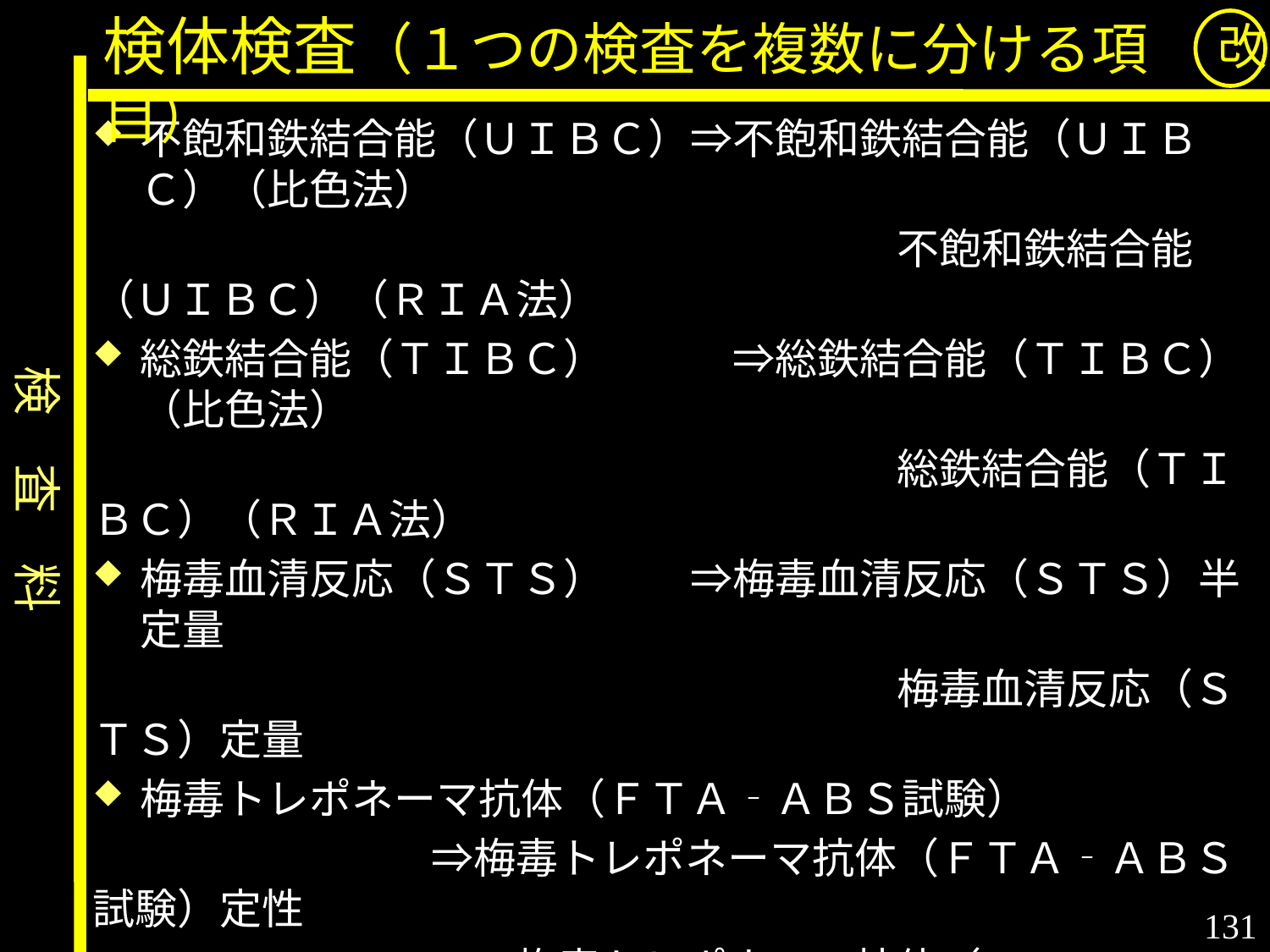

検体検査（１つの検査を複数に分ける項目）
改

不飽和鉄結合能（ＵＩＢＣ）⇒不飽和鉄結合能（ＵＩＢＣ）（比色法）
　　　　　　　　　　　　　　　　　　　不飽和鉄結合能（ＵＩＢＣ）（ＲＩＡ法）
総鉄結合能（ＴＩＢＣ）　　　⇒総鉄結合能（ＴＩＢＣ）（比色法）
　　　　　　　　　　　　　　　　　　　総鉄結合能（ＴＩＢＣ）（ＲＩＡ法）
梅毒血清反応（ＳＴＳ）　　⇒梅毒血清反応（ＳＴＳ）半定量
　　　　　　　　　　　　　　　　　　　梅毒血清反応（ＳＴＳ）定量
梅毒トレポネーマ抗体（ＦＴＡ‐ＡＢＳ試験）
　　　　　　　　⇒梅毒トレポネーマ抗体（ＦＴＡ‐ＡＢＳ試験）定性
　　　　　　　　　　梅毒トレポネーマ抗体（ＦＴＡ‐ＡＢＳ試験）半定量
ブルセラ抗体　　　　　　　　⇒ブルセラ抗体定性
　　　　　　　　　　　　　　　　　　　　ブルセラ抗体半定量
抗ミトコンドリア抗体定性　⇒抗ミトコンドリア抗体定性
　　　　　　　　　　　　　　　　　　　　抗ミトコンドリア抗体半定量

検　査　料
131